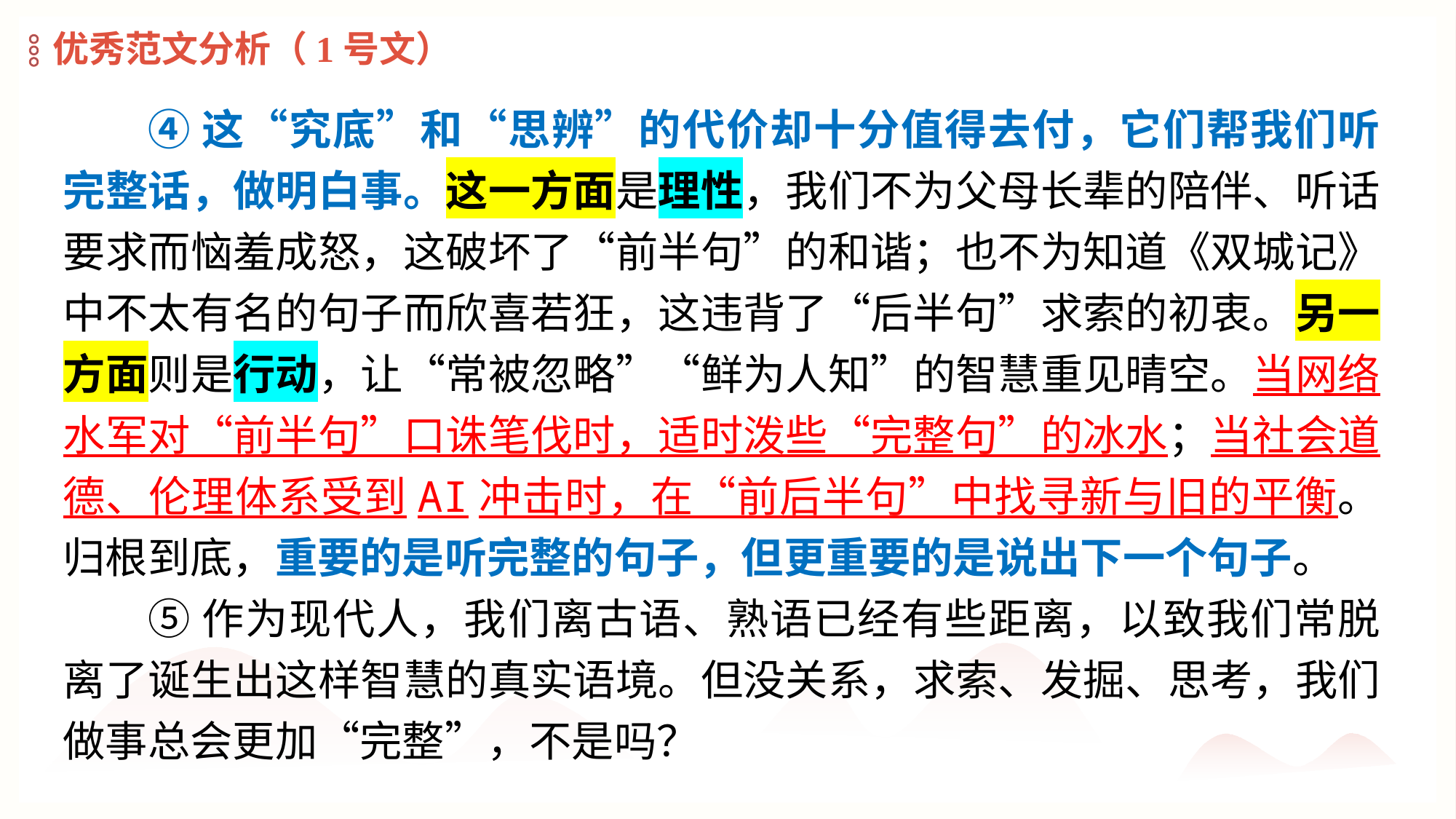

优秀范文分析（1号文）
④这“究底”和“思辨”的代价却十分值得去付，它们帮我们听完整话，做明白事。这一方面是理性，我们不为父母长辈的陪伴、听话要求而恼羞成怒，这破坏了“前半句”的和谐；也不为知道《双城记》中不太有名的句子而欣喜若狂，这违背了“后半句”求索的初衷。另一方面则是行动，让“常被忽略”“鲜为人知”的智慧重见晴空。当网络水军对“前半句”口诛笔伐时，适时泼些“完整句”的冰水；当社会道德、伦理体系受到AI冲击时，在“前后半句”中找寻新与旧的平衡。归根到底，重要的是听完整的句子，但更重要的是说出下一个句子。
⑤作为现代人，我们离古语、熟语已经有些距离，以致我们常脱离了诞生出这样智慧的真实语境。但没关系，求索、发掘、思考，我们做事总会更加“完整”，不是吗？